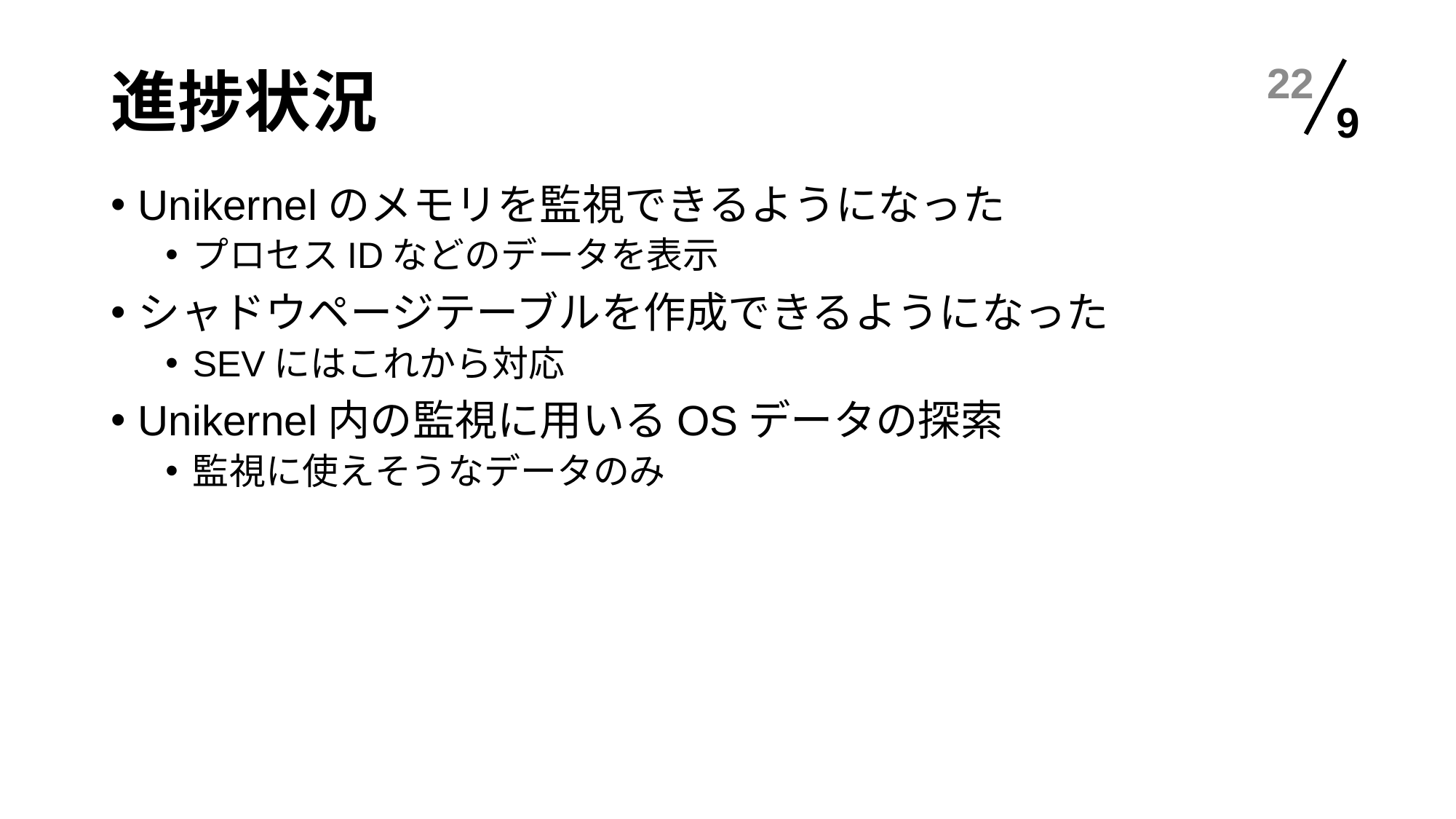

# 進捗状況
22
Unikernelのメモリを監視できるようになった
プロセスIDなどのデータを表示
シャドウページテーブルを作成できるようになった
SEVにはこれから対応
Unikernel内の監視に用いるOSデータの探索
監視に使えそうなデータのみ